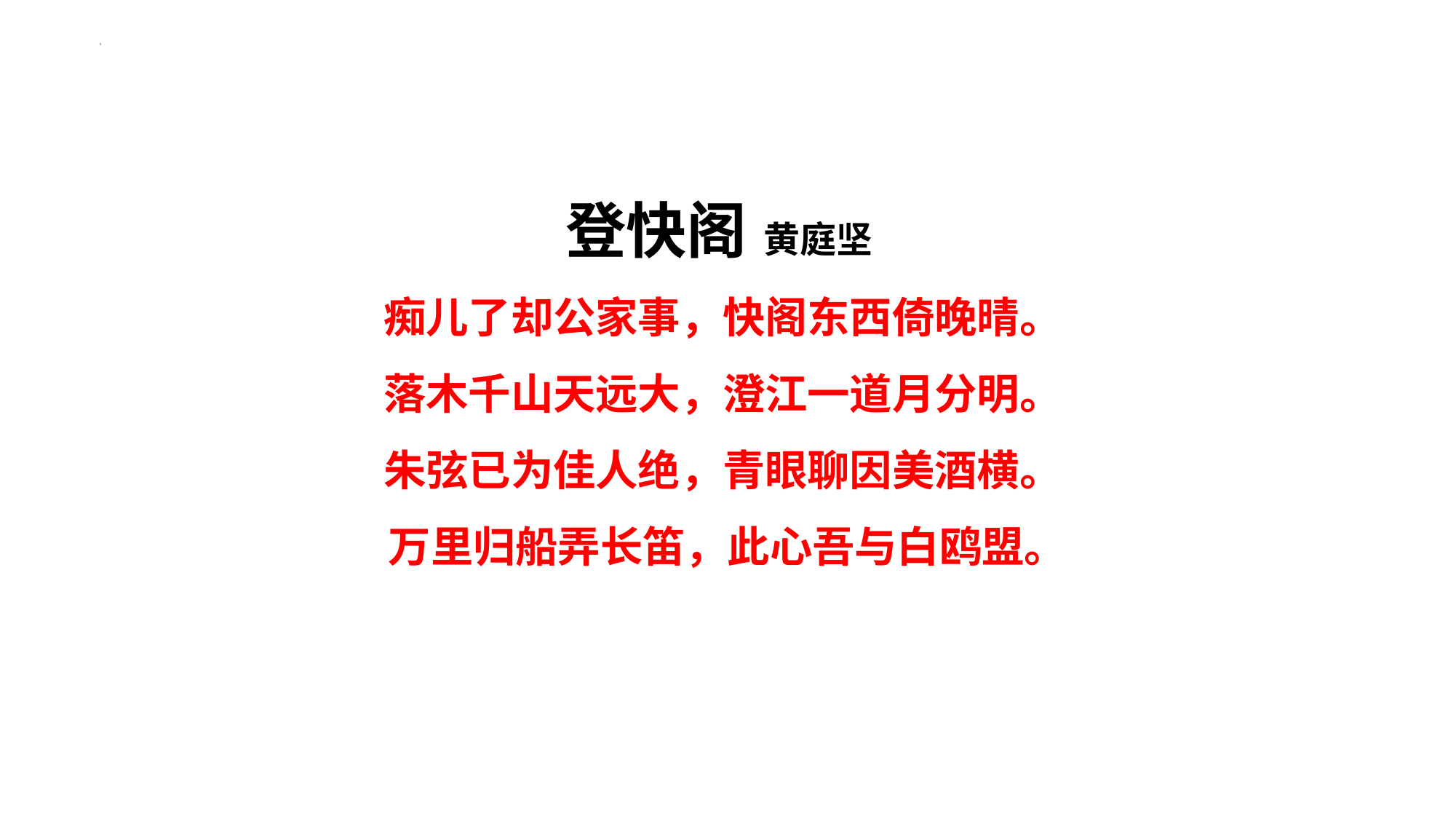

登快阁  黄庭坚
痴儿了却公家事，快阁东西倚晚晴。
落木千山天远大，澄江一道月分明。
朱弦已为佳人绝，青眼聊因美酒横。
万里归船弄长笛，此心吾与白鸥盟。